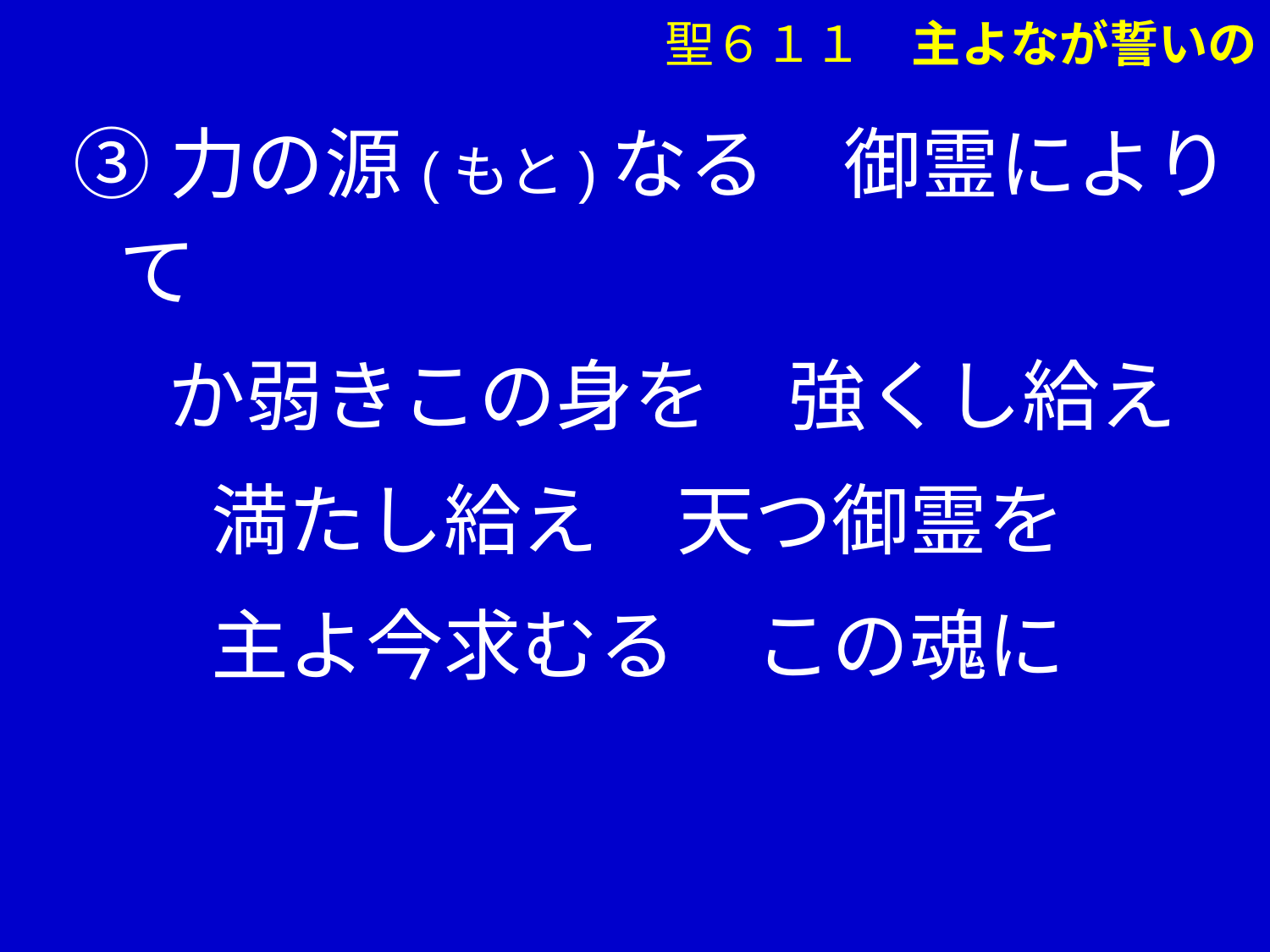

③力の源(もと)なる　御霊によりて
　  か弱きこの身を　強くし給え
　　満たし給え　天つ御霊を
　　主よ今求むる　この魂に
聖６１１　主よなが誓いの